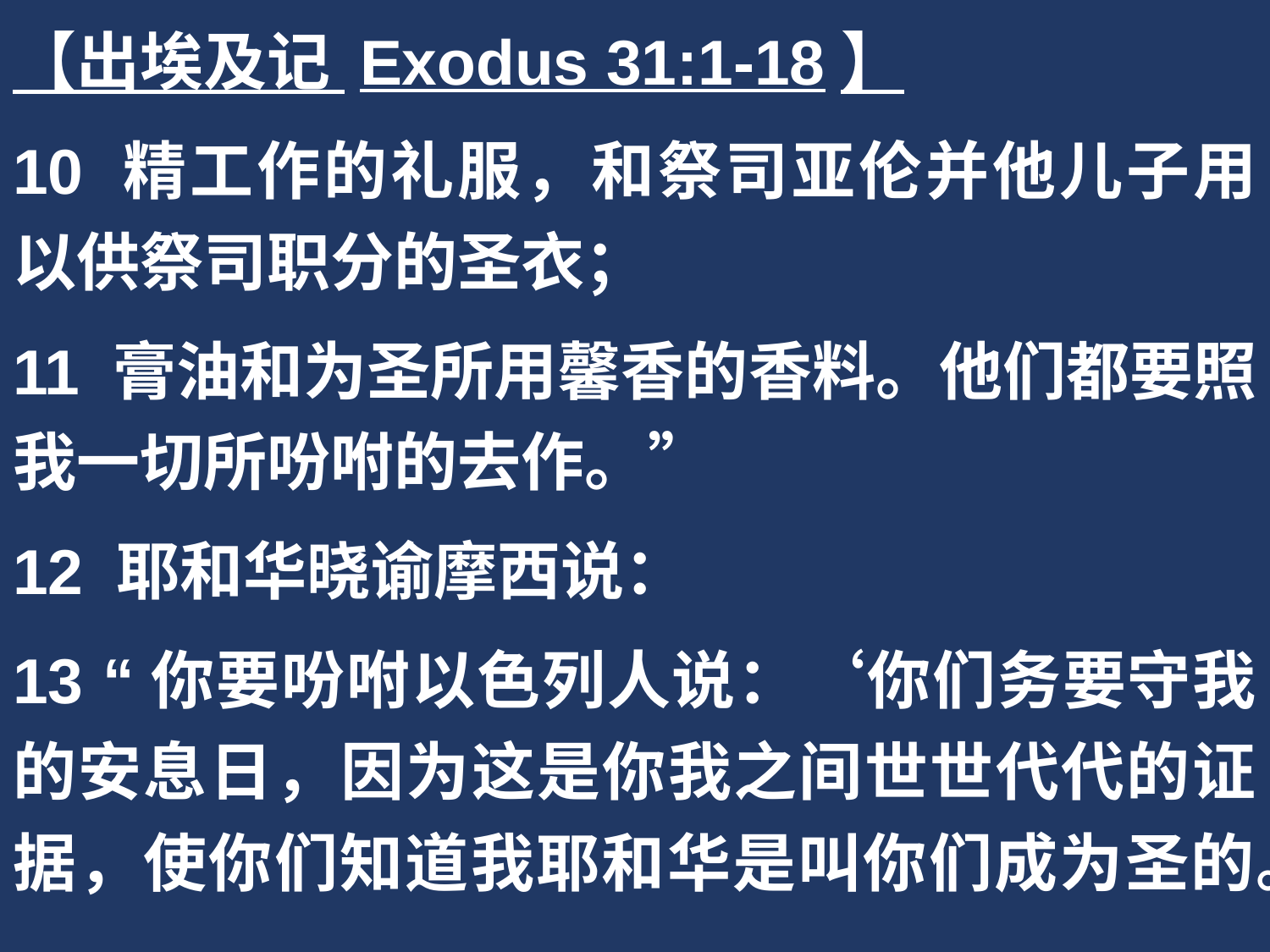

【出埃及记 Exodus 31:1-18】
10 精工作的礼服，和祭司亚伦并他儿子用以供祭司职分的圣衣；
11 膏油和为圣所用馨香的香料。他们都要照我一切所吩咐的去作。”
12 耶和华晓谕摩西说：
13 “你要吩咐以色列人说：‘你们务要守我的安息日，因为这是你我之间世世代代的证据，使你们知道我耶和华是叫你们成为圣的。